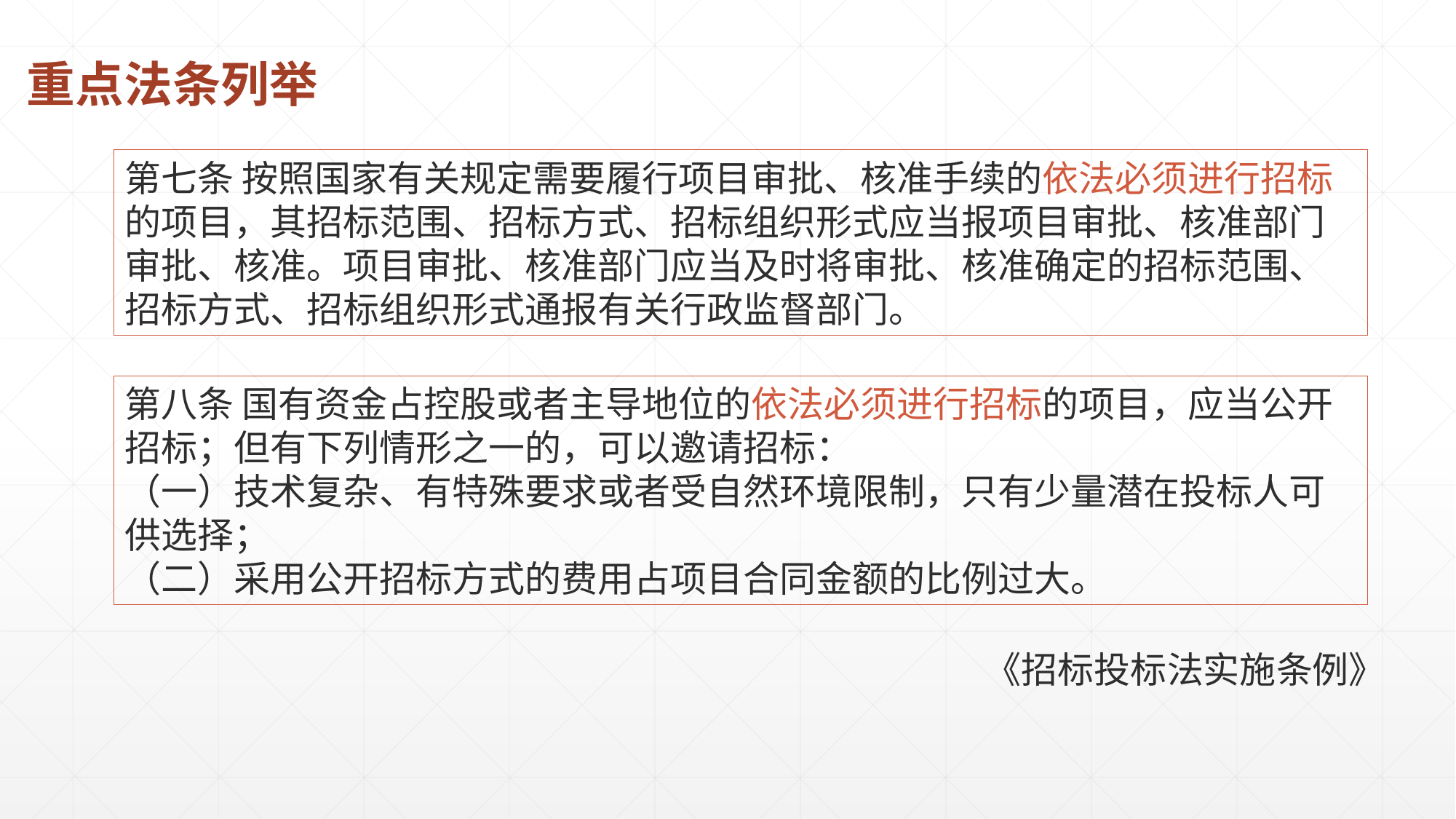

重点法条列举
第七条 按照国家有关规定需要履行项目审批、核准手续的依法必须进行招标的项目，其招标范围、招标方式、招标组织形式应当报项目审批、核准部门审批、核准。项目审批、核准部门应当及时将审批、核准确定的招标范围、招标方式、招标组织形式通报有关行政监督部门。
第八条 国有资金占控股或者主导地位的依法必须进行招标的项目，应当公开招标；但有下列情形之一的，可以邀请招标：
（一）技术复杂、有特殊要求或者受自然环境限制，只有少量潜在投标人可供选择；
（二）采用公开招标方式的费用占项目合同金额的比例过大。
《招标投标法实施条例》